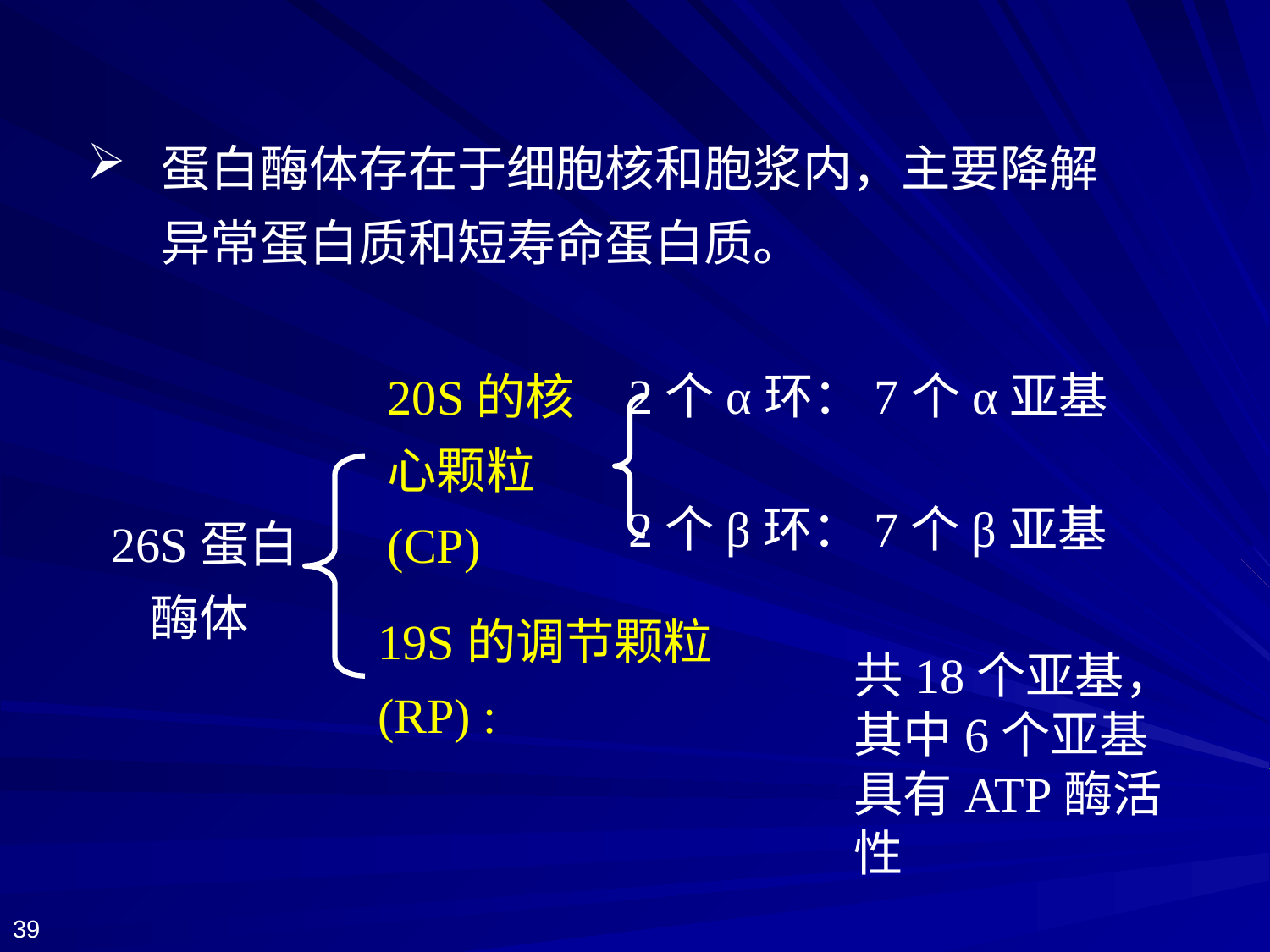

蛋白酶体存在于细胞核和胞浆内，主要降解异常蛋白质和短寿命蛋白质。
2个α环：7个α亚基
20S的核心颗粒(CP)

2个β环：7个β亚基
26S蛋白酶体
19S的调节颗粒(RP) :
共18个亚基，其中6个亚基具有ATP酶活性
39